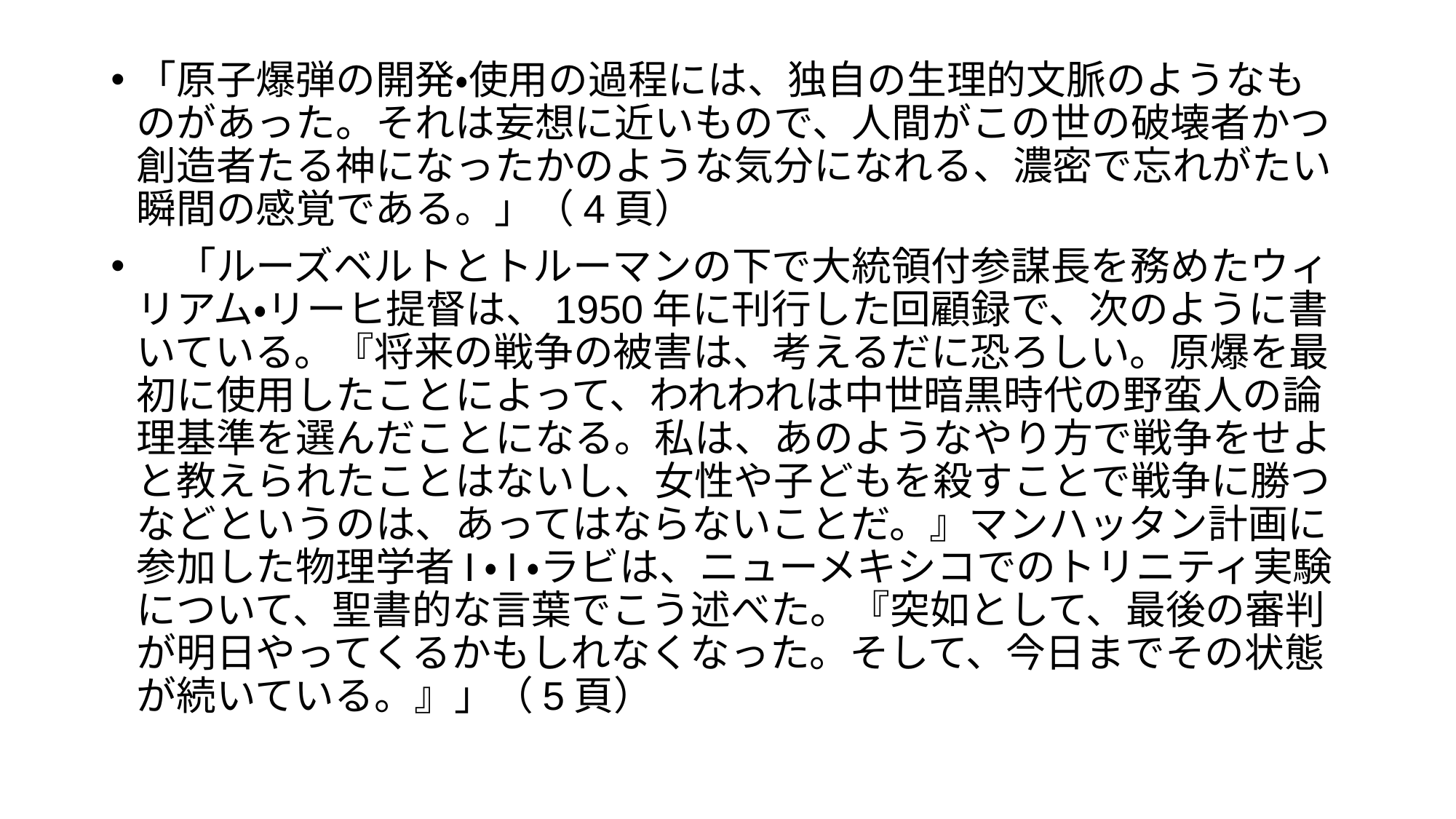

#
「原子爆弾の開発・使用の過程には、独自の生理的文脈のようなものがあった。それは妄想に近いもので、人間がこの世の破壊者かつ創造者たる神になったかのような気分になれる、濃密で忘れがたい瞬間の感覚である。」（4頁）
　「ルーズベルトとトルーマンの下で大統領付参謀長を務めたウィリアム・リーヒ提督は、1950年に刊行した回顧録で、次のように書いている。『将来の戦争の被害は、考えるだに恐ろしい。原爆を最初に使用したことによって、われわれは中世暗黒時代の野蛮人の論理基準を選んだことになる。私は、あのようなやり方で戦争をせよと教えられたことはないし、女性や子どもを殺すことで戦争に勝つなどというのは、あってはならないことだ。』マンハッタン計画に参加した物理学者I・I・ラビは、ニューメキシコでのトリニティ実験について、聖書的な言葉でこう述べた。『突如として、最後の審判が明日やってくるかもしれなくなった。そして、今日までその状態が続いている。』」（5頁）